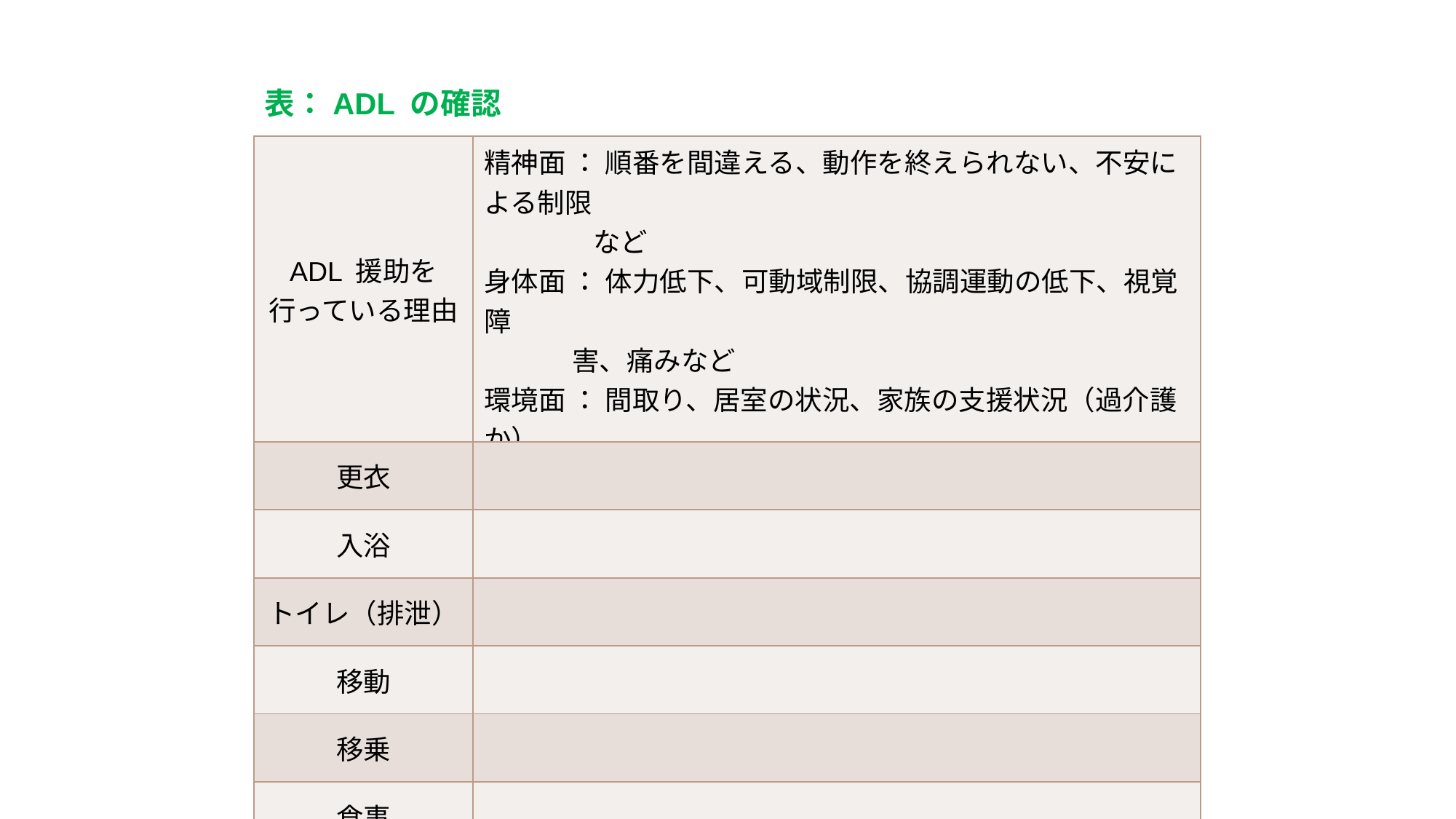

表：ADL の確認
| ADL 援助を行っている理由 | 精神面 ： 順番を間違える、動作を終えられない、不安による制限 　　　　など 身体面 ： 体力低下、可動域制限、協調運動の低下、視覚障 害、痛みなど 環境面 ： 間取り、居室の状況、家族の支援状況（過介護か）　　　 　　　　など |
| --- | --- |
| 更衣 |  |
| 入浴 |  |
| トイレ（排泄） |  |
| 移動 |  |
| 移乗 |  |
| 食事 |  |